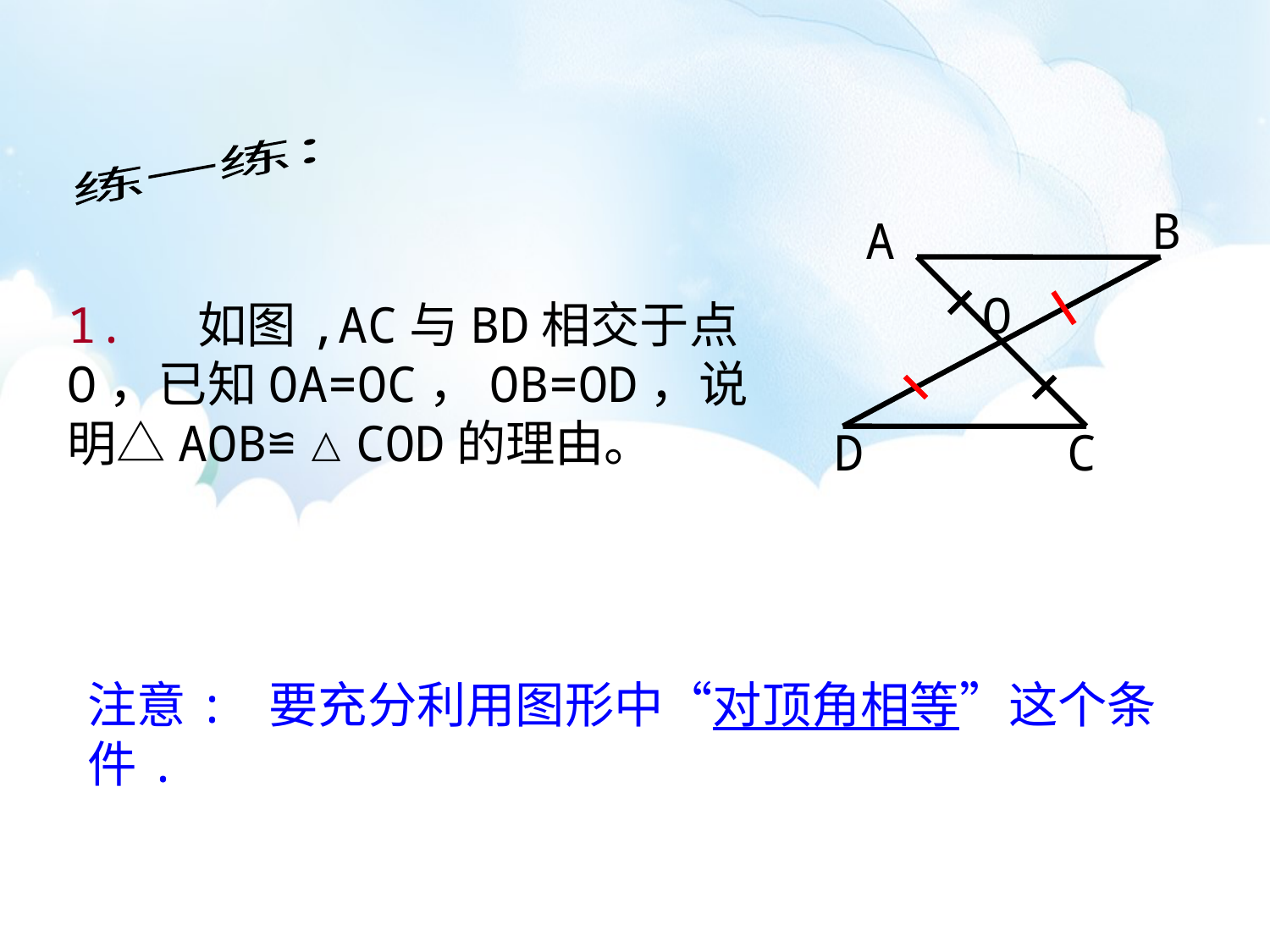

练一练：
B
A

O
D
C

1.  如图,AC与BD相交于点O，已知OA=OC，OB=OD，说明△AOB≌△COD的理由。

注意: 要充分利用图形中“对顶角相等”这个条件.